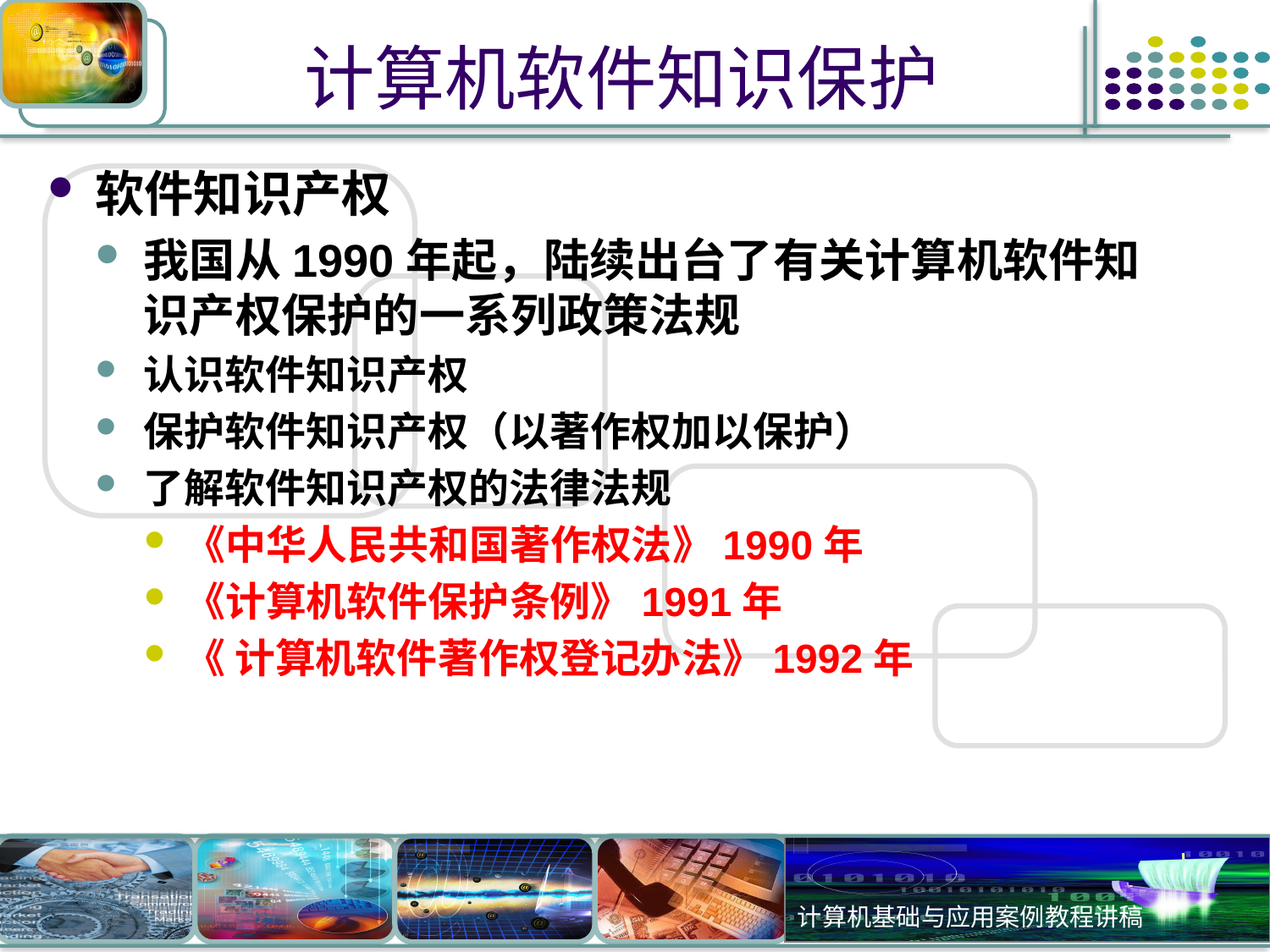

# 计算机软件知识保护
软件知识产权
我国从1990年起，陆续出台了有关计算机软件知识产权保护的一系列政策法规
认识软件知识产权
保护软件知识产权（以著作权加以保护）
了解软件知识产权的法律法规
《中华人民共和国著作权法》1990年
《计算机软件保护条例》1991年
《 计算机软件著作权登记办法》1992年